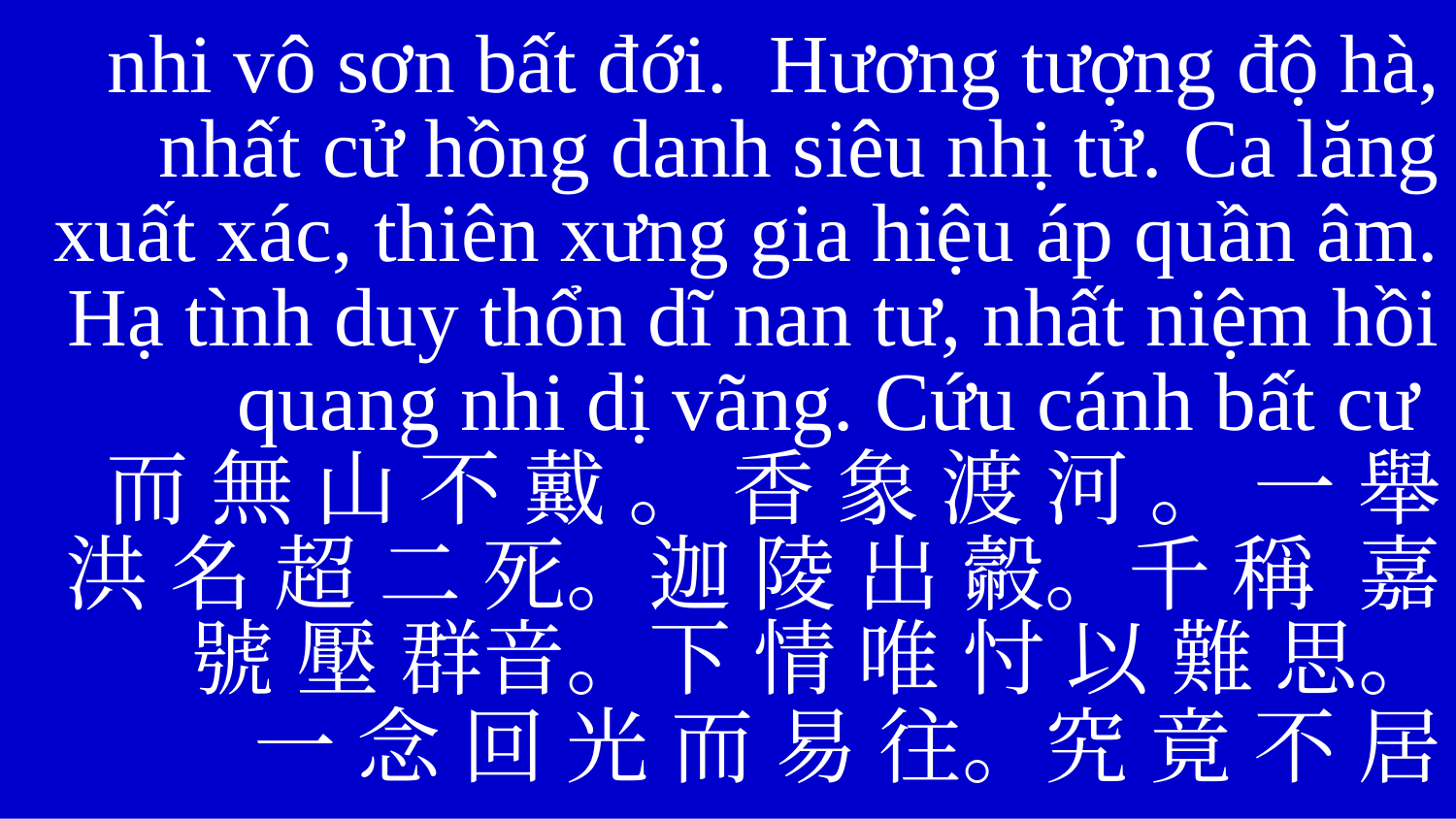

nhi vô sơn bất đới.  Hương tượng độ hà, nhất cử hồng danh siêu nhị tử. Ca lăng xuất xác, thiên xưng gia hiệu áp quần âm. Hạ tình duy thổn dĩ nan tư, nhất niệm hồi quang nhi dị vãng. Cứu cánh bất cư
而 無 山 不 戴 。 香 象 渡 河 。 一 舉 洪 名 超 二 死。迦 陵 出 㲉。千 稱  嘉 號 壓 群音。下 情 唯 忖 以 難 思。
一 念 回 光 而 易 往。究 竟 不 居